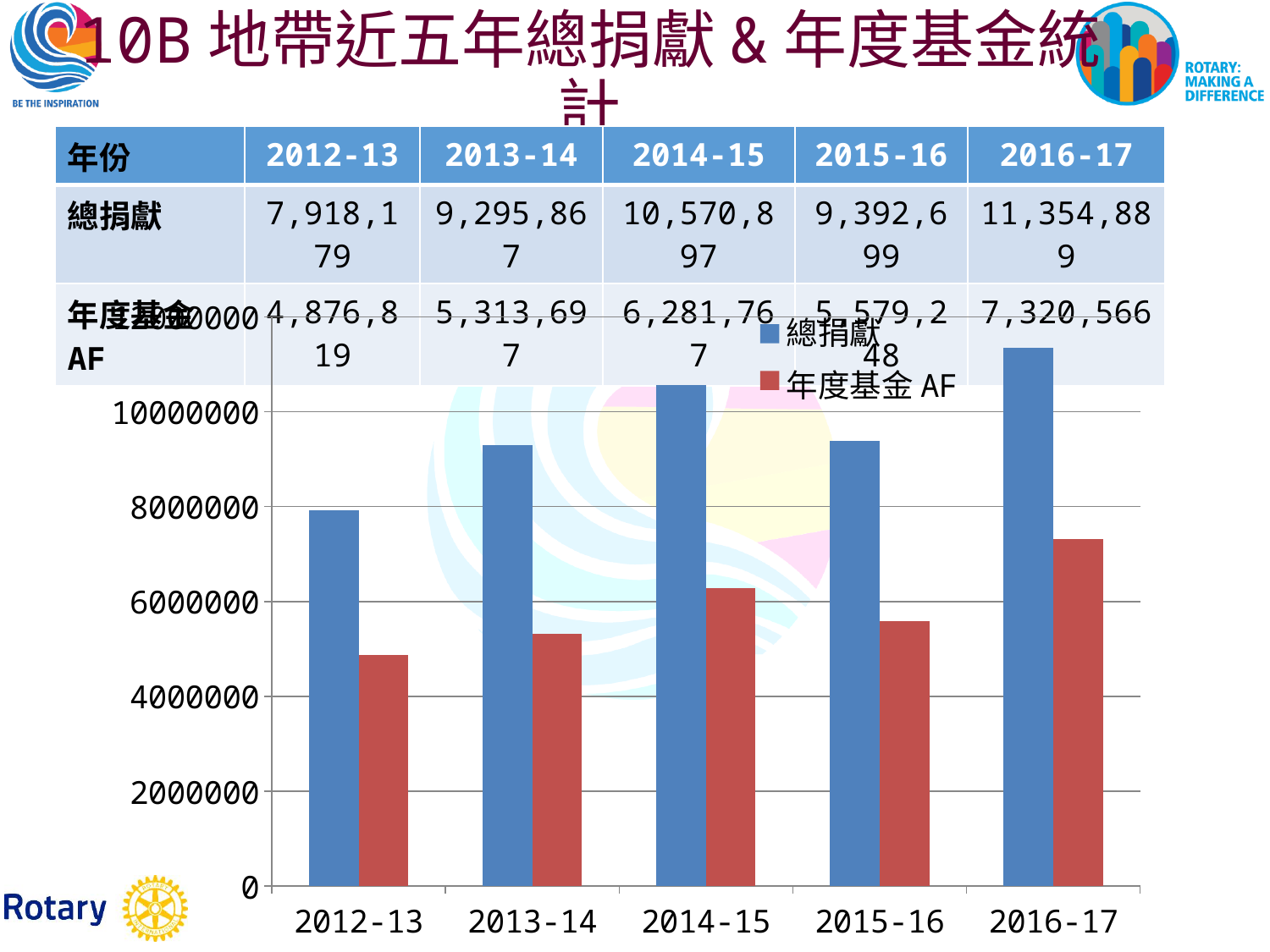

10B地帶近五年總捐獻&年度基金統計
| 年份 | 2012-13 | 2013-14 | 2014-15 | 2015-16 | 2016-17 |
| --- | --- | --- | --- | --- | --- |
| 總捐獻 | 7,918,179 | 9,295,867 | 10,570,897 | 9,392,699 | 11,354,889 |
| 年度基金AF | 4,876,819 | 5,313,697 | 6,281,767 | 5,579,248 | 7,320,566 |

### Chart

| Category | 總捐獻 | 年度基金AF |
|---|---|---|
| 2012-13 | 7918179.0 | 4876819.0 |
| 2013-14 | 9295867.0 | 5313697.0 |
| 2014-15 | 10570897.0 | 6281767.0 |
| 2015-16 | 9392699.0 | 5579248.0 |
| 2016-17 | 11354889.0 | 7320566.0 |